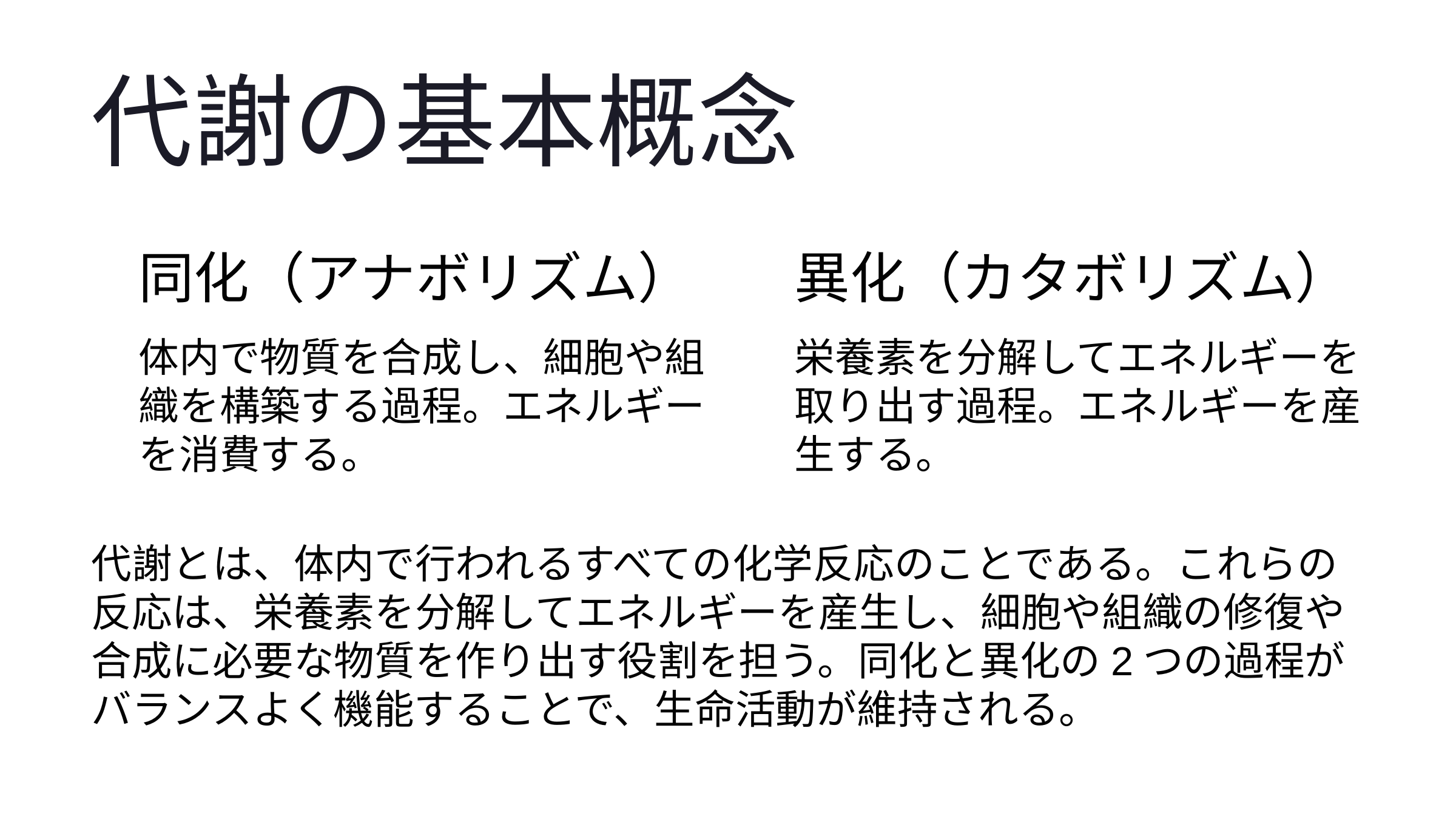

代謝の基本概念
同化（アナボリズム）
異化（カタボリズム）
体内で物質を合成し、細胞や組織を構築する過程。エネルギーを消費する。
栄養素を分解してエネルギーを取り出す過程。エネルギーを産生する。
代謝とは、体内で行われるすべての化学反応のことである。これらの反応は、栄養素を分解してエネルギーを産生し、細胞や組織の修復や合成に必要な物質を作り出す役割を担う。同化と異化の2つの過程がバランスよく機能することで、生命活動が維持される。